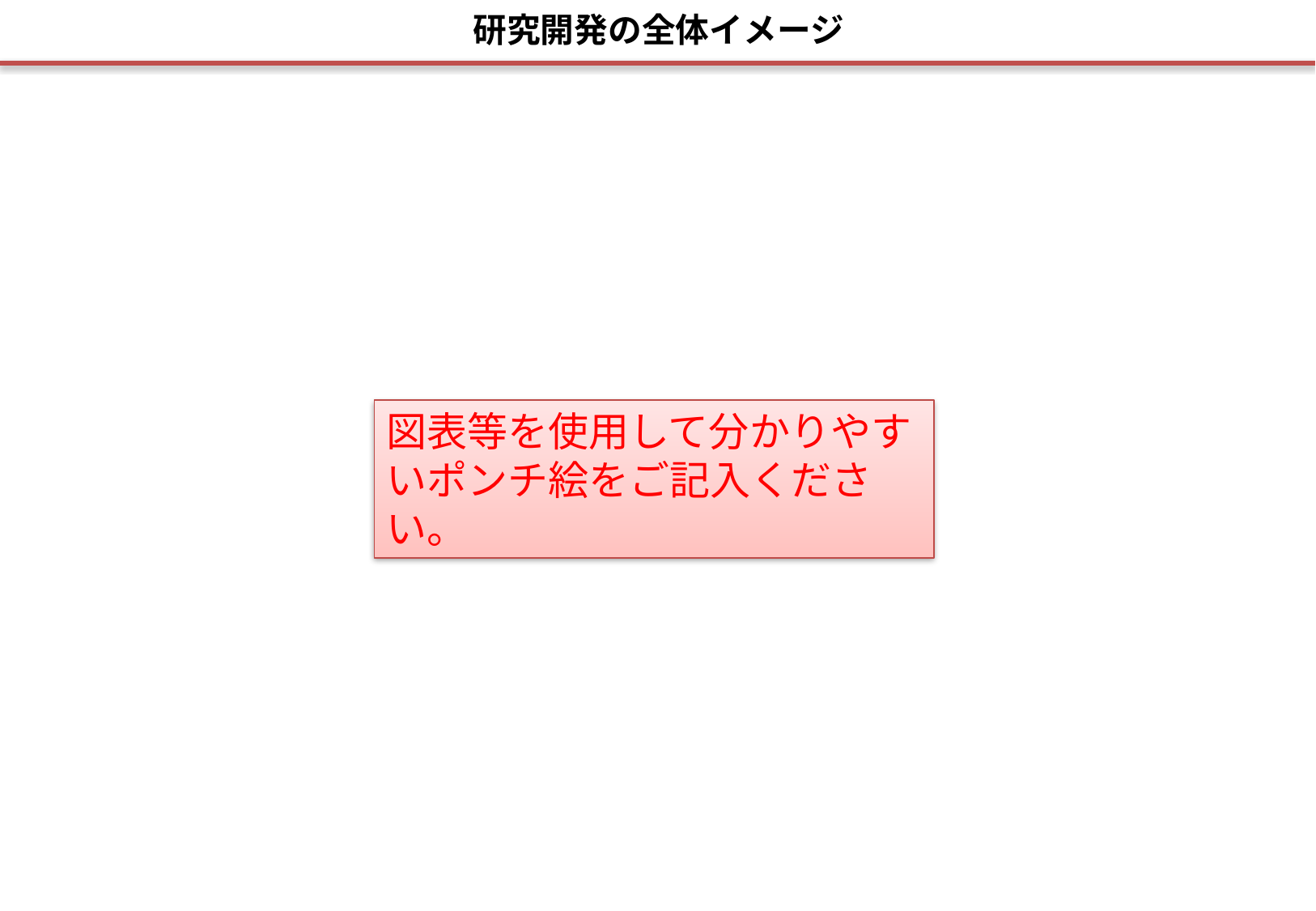

研究開発の全体イメージ
図表等を使用して分かりやすいポンチ絵をご記入ください。